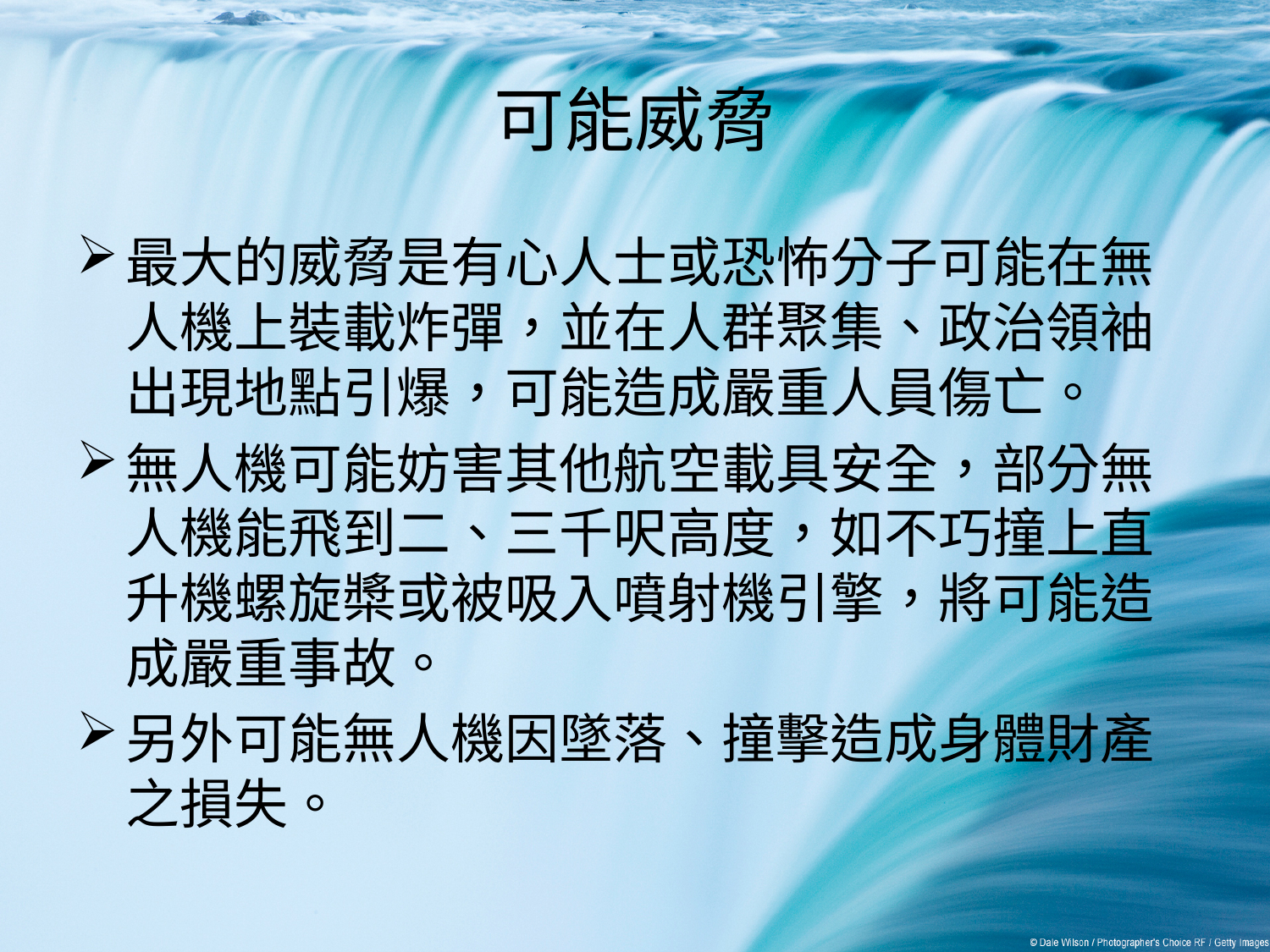

# 可能威脅
最大的威脅是有心人士或恐怖分子可能在無人機上裝載炸彈，並在人群聚集、政治領袖出現地點引爆，可能造成嚴重人員傷亡。
無人機可能妨害其他航空載具安全，部分無人機能飛到二、三千呎高度，如不巧撞上直升機螺旋槳或被吸入噴射機引擎，將可能造成嚴重事故。
另外可能無人機因墜落、撞擊造成身體財產之損失。